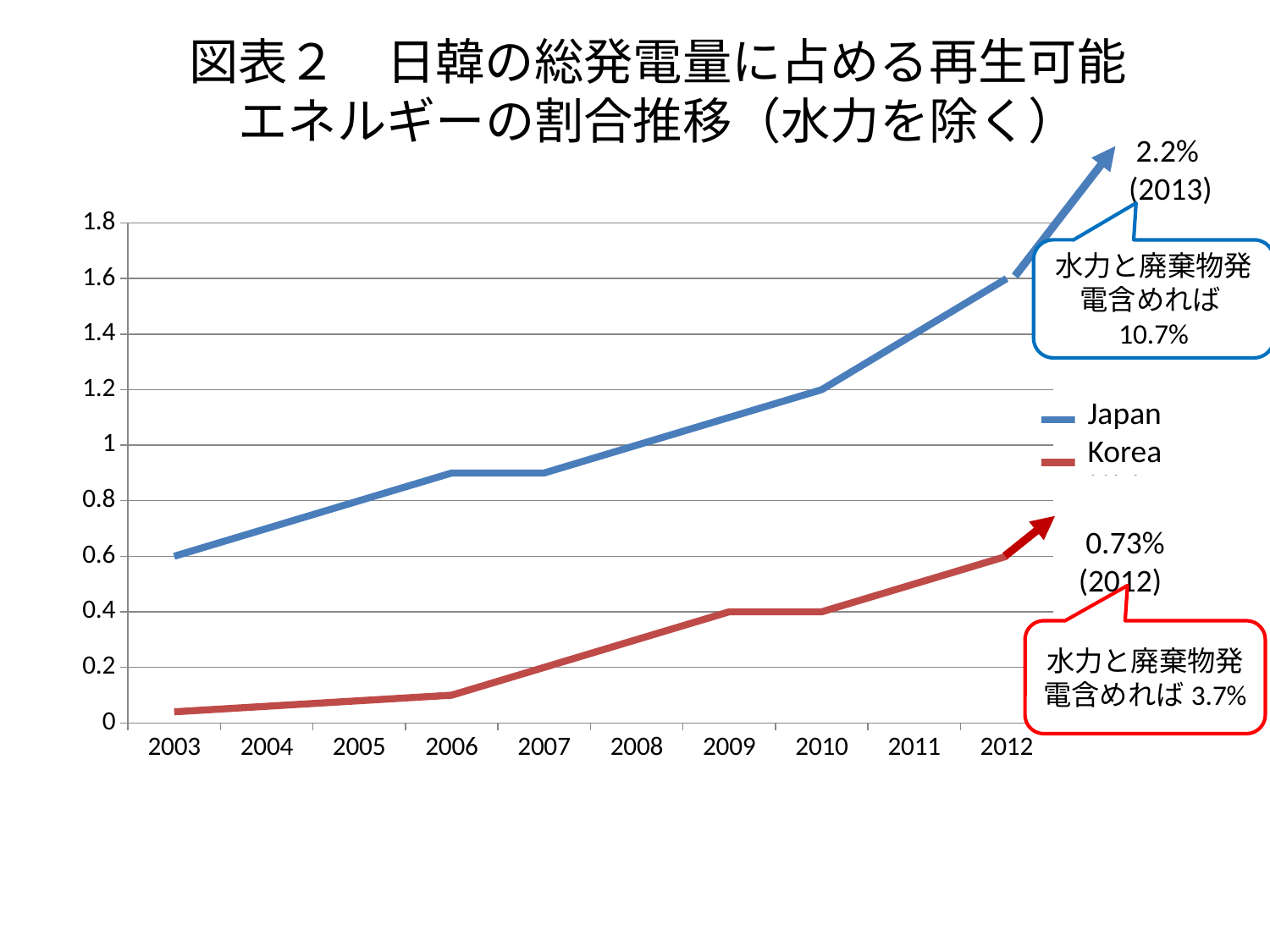

# 図表２　日韓の総発電量に占める再生可能 エネルギーの割合推移（水力を除く）
 2.2%
(2013)

### Chart

| Category | 日本 | 韓国 |
|---|---|---|
| 2003 | 0.6000000000000006 | 0.04000000000000005 |
| 2004 | 0.7000000000000006 | 0.06000000000000008 |
| 2005 | 0.8 | 0.0800000000000001 |
| 2006 | 0.9 | 0.1 |
| 2007 | 0.9 | 0.2 |
| 2008 | 1.0 | 0.3000000000000003 |
| 2009 | 1.1 | 0.4 |
| 2010 | 1.2 | 0.4 |
| 2011 | 1.4 | 0.5 |
| 2012 | 1.6 | 0.6000000000000006 |
水力と廃棄物発電含めれば10.7%
Japan
Korea
 0.73%
(2012)
水力と廃棄物発電含めれば3.7%